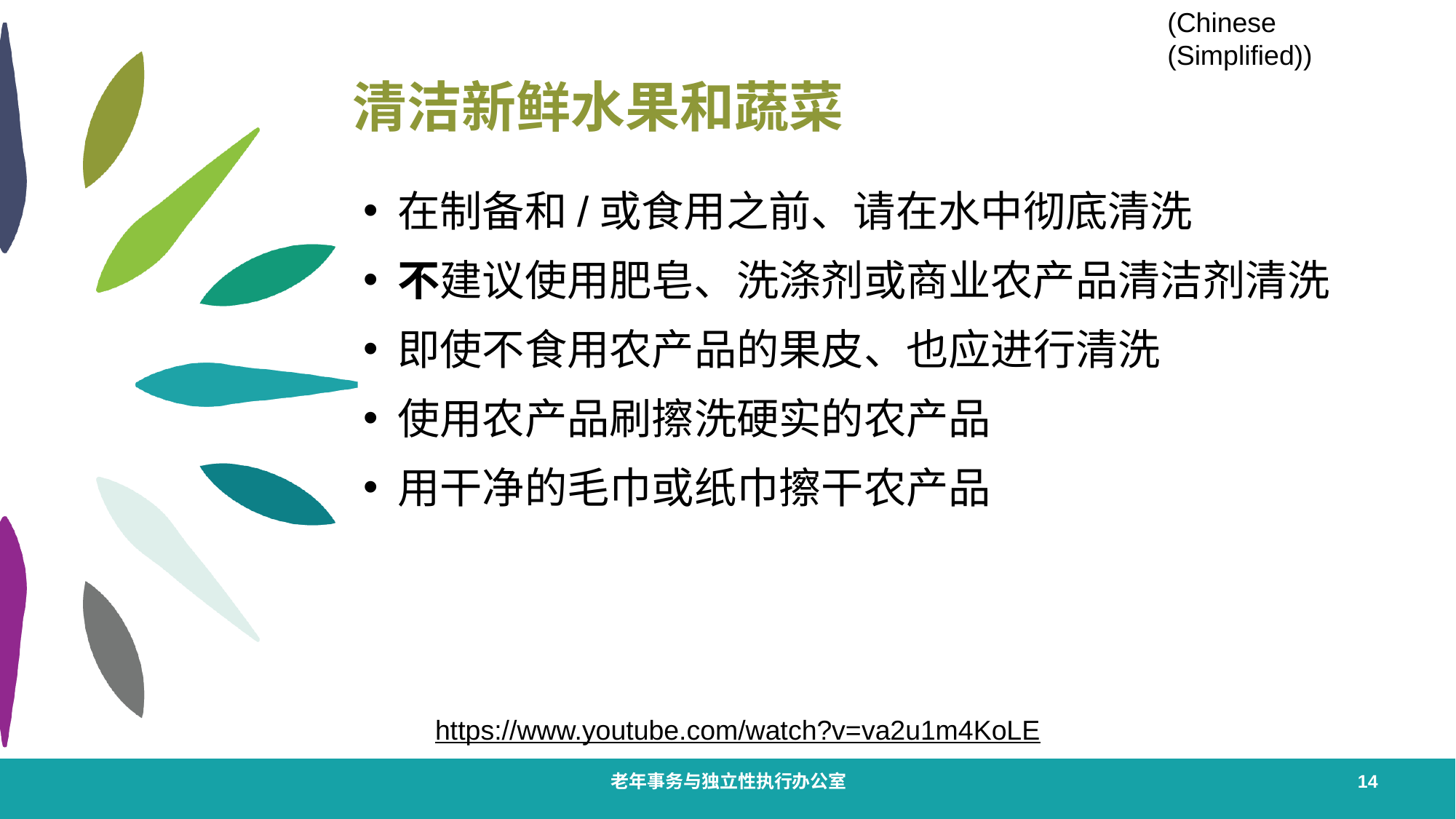

# 清洁新鲜水果和蔬菜
在制备和/或食用之前、请在水中彻底清洗
不建议使用肥皂、洗涤剂或商业农产品清洁剂清洗
即使不食用农产品的果皮、也应进行清洗
使用农产品刷擦洗硬实的农产品
用干净的毛巾或纸巾擦干农产品
https://www.youtube.com/watch?v=va2u1m4KoLE